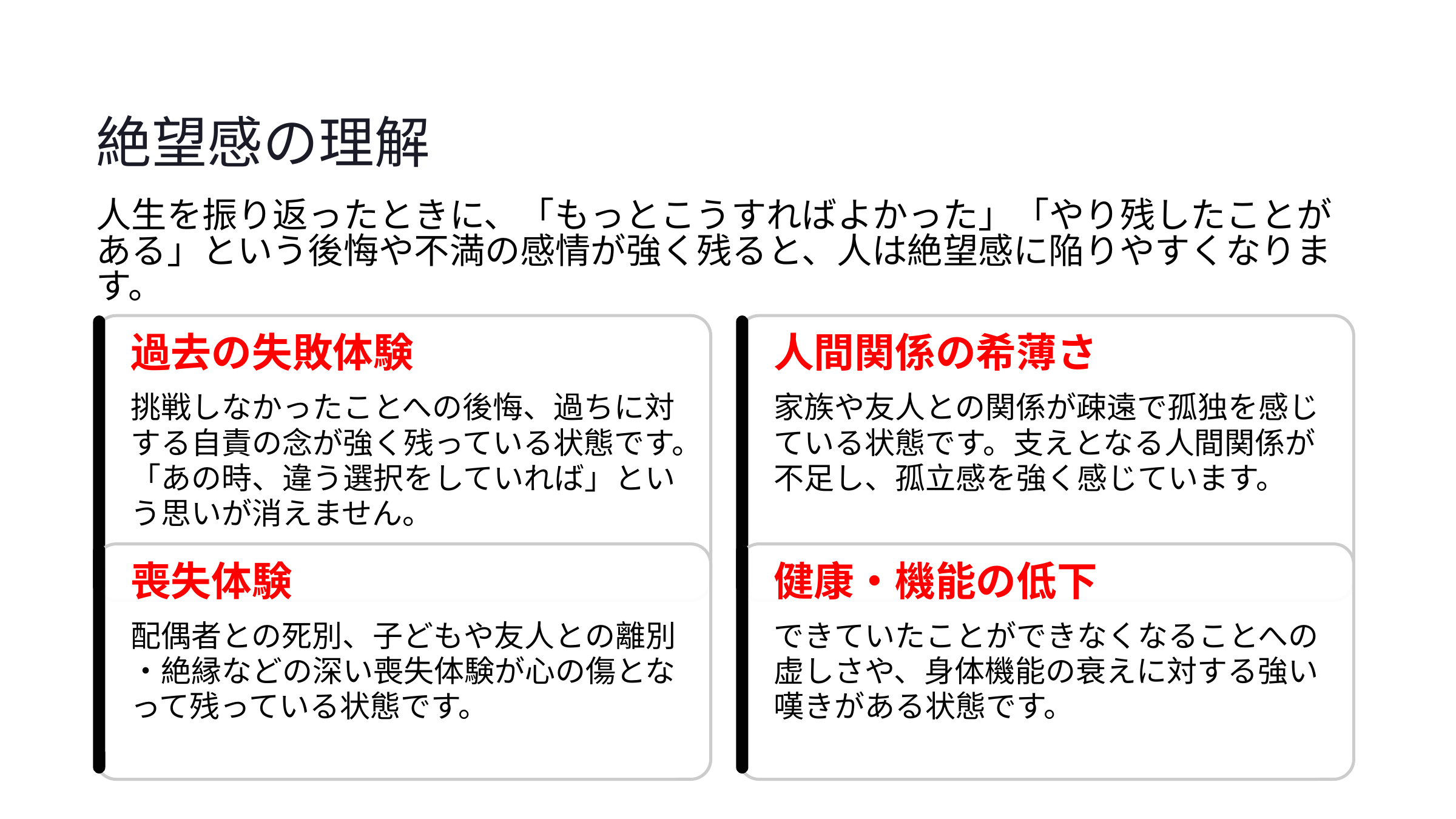

絶望感の理解
人生を振り返ったときに、「もっとこうすればよかった」「やり残したことがある」という後悔や不満の感情が強く残ると、人は絶望感に陥りやすくなります。

過去の失敗体験
人間関係の希薄さ
挑戦しなかったことへの後悔、過ちに対する自責の念が強く残っている状態です。「あの時、違う選択をしていれば」という思いが消えません。
家族や友人との関係が疎遠で孤独を感じている状態です。支えとなる人間関係が不足し、孤立感を強く感じています。

喪失体験
健康・機能の低下
配偶者との死別、子どもや友人との離別・絶縁などの深い喪失体験が心の傷となって残っている状態です。
できていたことができなくなることへの虚しさや、身体機能の衰えに対する強い嘆きがある状態です。